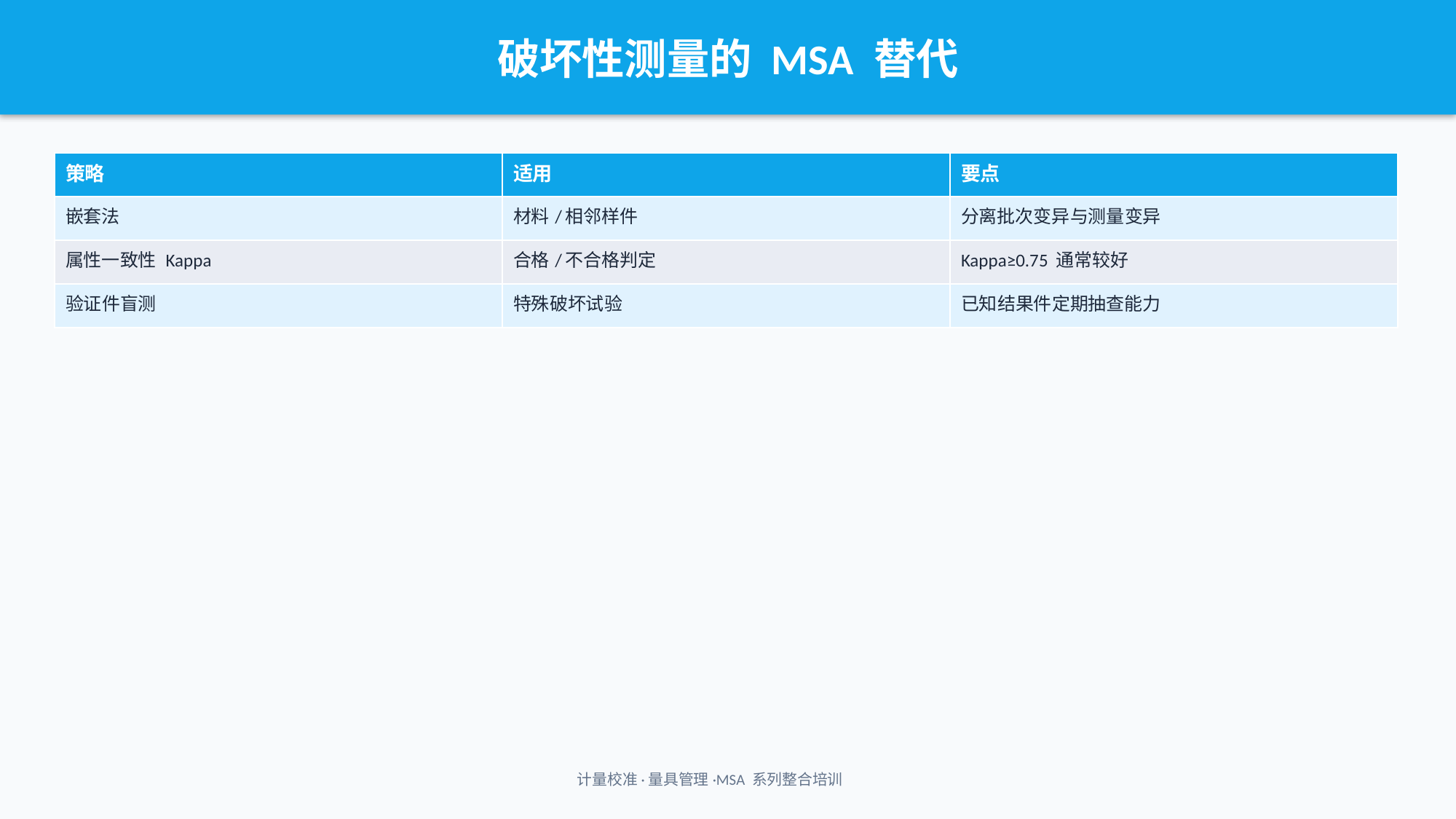

破坏性测量的 MSA 替代
| 策略 | 适用 | 要点 |
| --- | --- | --- |
| 嵌套法 | 材料/相邻样件 | 分离批次变异与测量变异 |
| 属性一致性 Kappa | 合格/不合格判定 | Kappa≥0.75 通常较好 |
| 验证件盲测 | 特殊破坏试验 | 已知结果件定期抽查能力 |
计量校准·量具管理·MSA 系列整合培训